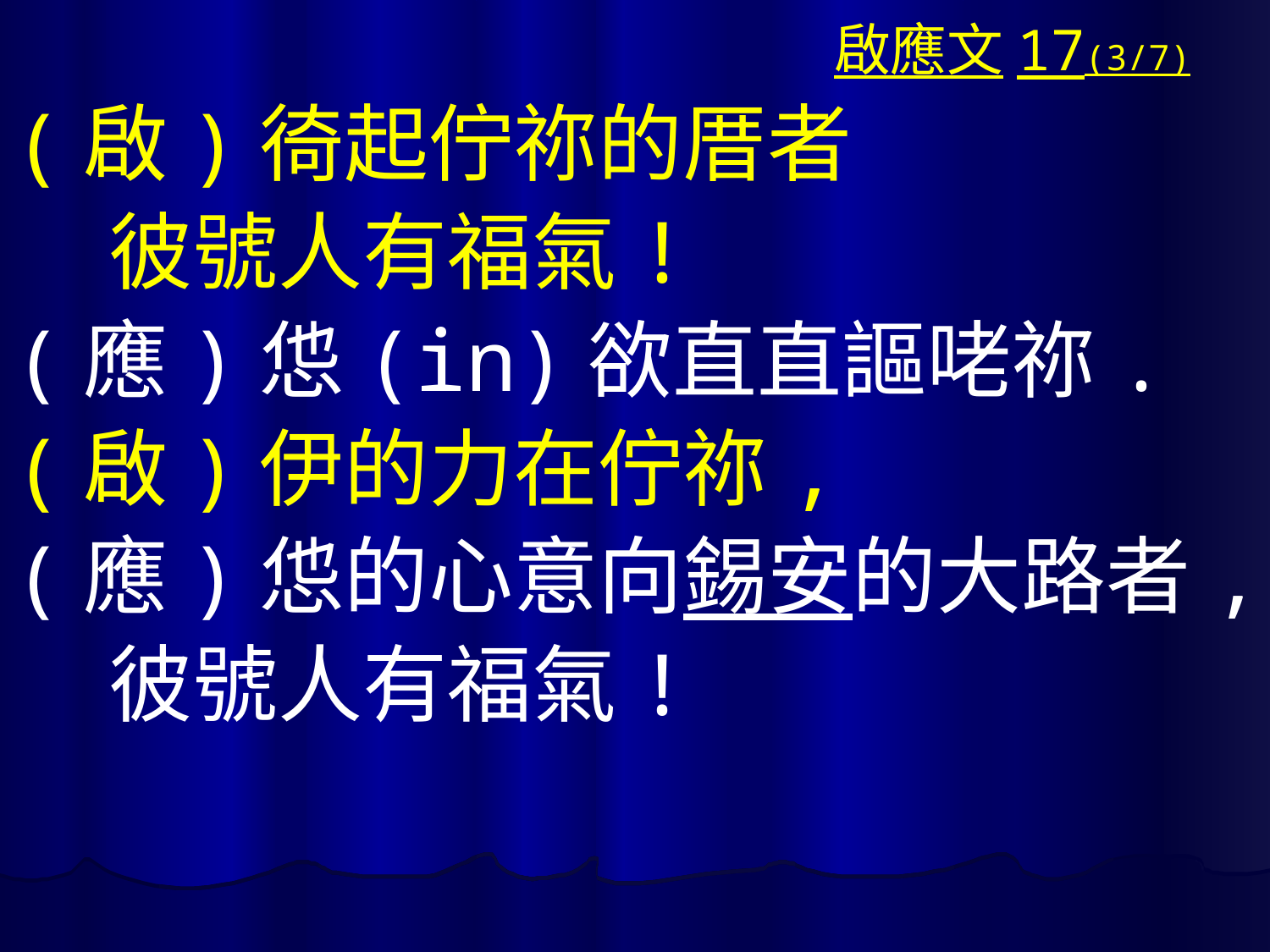

# 啟應文17(3/7)
(啟)徛起佇祢的厝者
    彼號人有福氣!
(應)怹(in)欲直直謳咾祢.
(啟)伊的力在佇祢,
(應)怹的心意向錫安的大路者,
    彼號人有福氣!